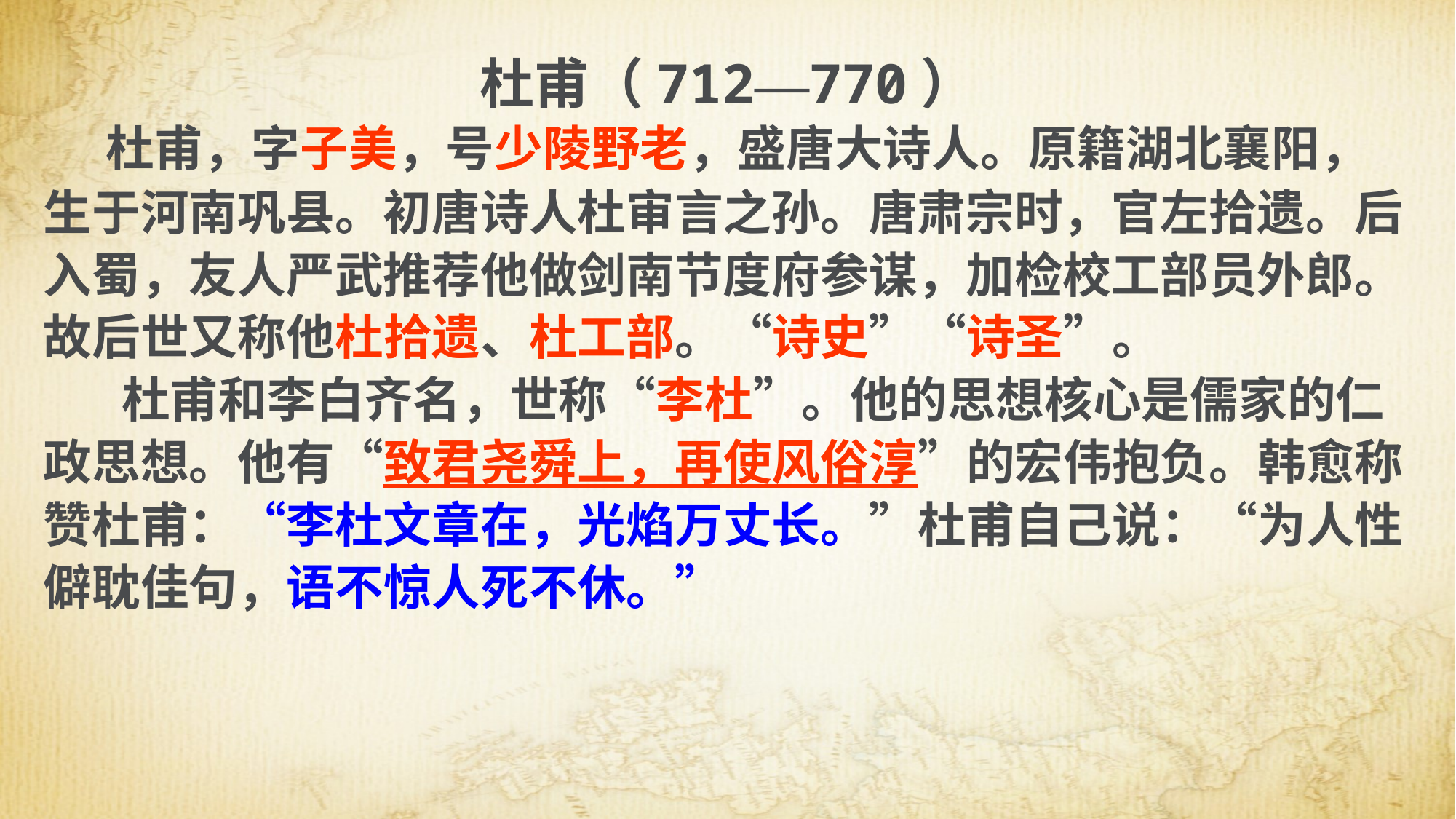

杜甫（712—770）
    杜甫，字子美，号少陵野老，盛唐大诗人。原籍湖北襄阳，生于河南巩县。初唐诗人杜审言之孙。唐肃宗时，官左拾遗。后入蜀，友人严武推荐他做剑南节度府参谋，加检校工部员外郎。故后世又称他杜拾遗、杜工部。“诗史”“诗圣”。
      杜甫和李白齐名，世称“李杜”。他的思想核心是儒家的仁政思想。他有“致君尧舜上，再使风俗淳”的宏伟抱负。韩愈称赞杜甫：“李杜文章在，光焰万丈长。”杜甫自己说：“为人性僻耽佳句，语不惊人死不休。”